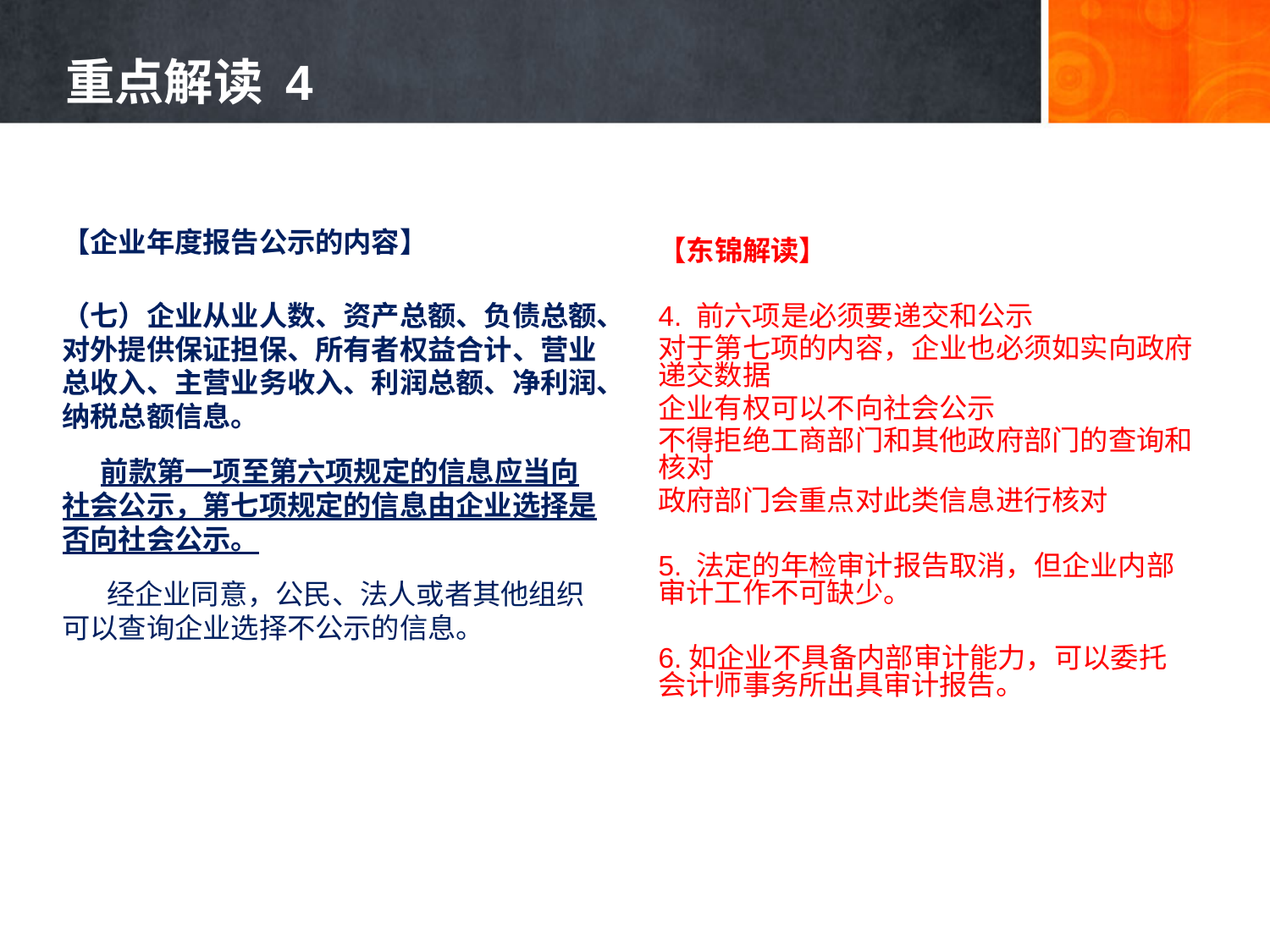

# 重点解读 4
【企业年度报告公示的内容】

（七）企业从业人数、资产总额、负债总额、对外提供保证担保、所有者权益合计、营业总收入、主营业务收入、利润总额、净利润、纳税总额信息。
     前款第一项至第六项规定的信息应当向社会公示，第七项规定的信息由企业选择是否向社会公示。
      经企业同意，公民、法人或者其他组织可以查询企业选择不公示的信息。

【东锦解读】

4. 前六项是必须要递交和公示
对于第七项的内容，企业也必须如实向政府递交数据
企业有权可以不向社会公示
不得拒绝工商部门和其他政府部门的查询和核对
政府部门会重点对此类信息进行核对

5. 法定的年检审计报告取消，但企业内部审计工作不可缺少。

6.如企业不具备内部审计能力，可以委托会计师事务所出具审计报告。